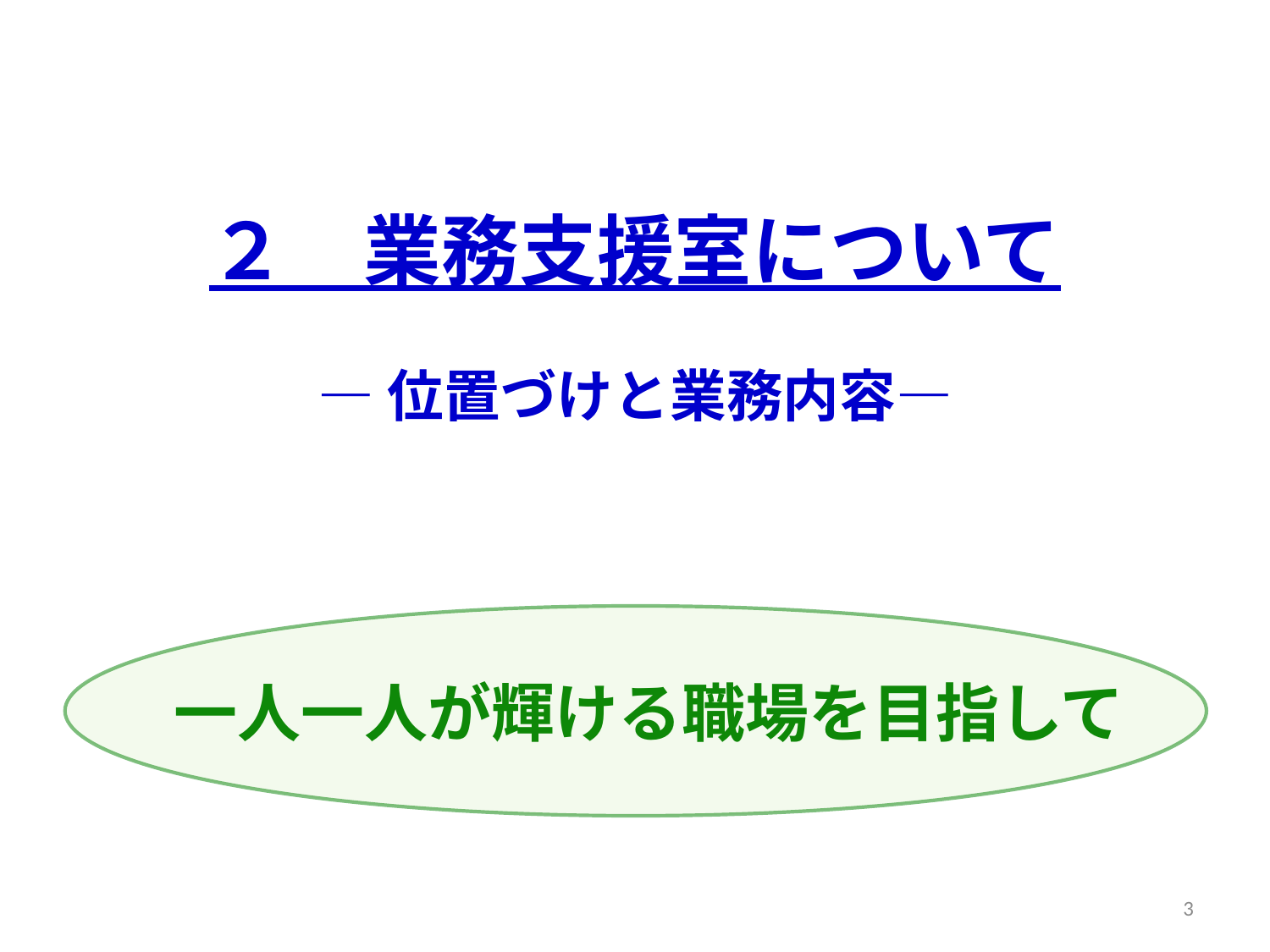

２　業務支援室について
―位置づけと業務内容―

一人一人が輝ける職場を目指して
3